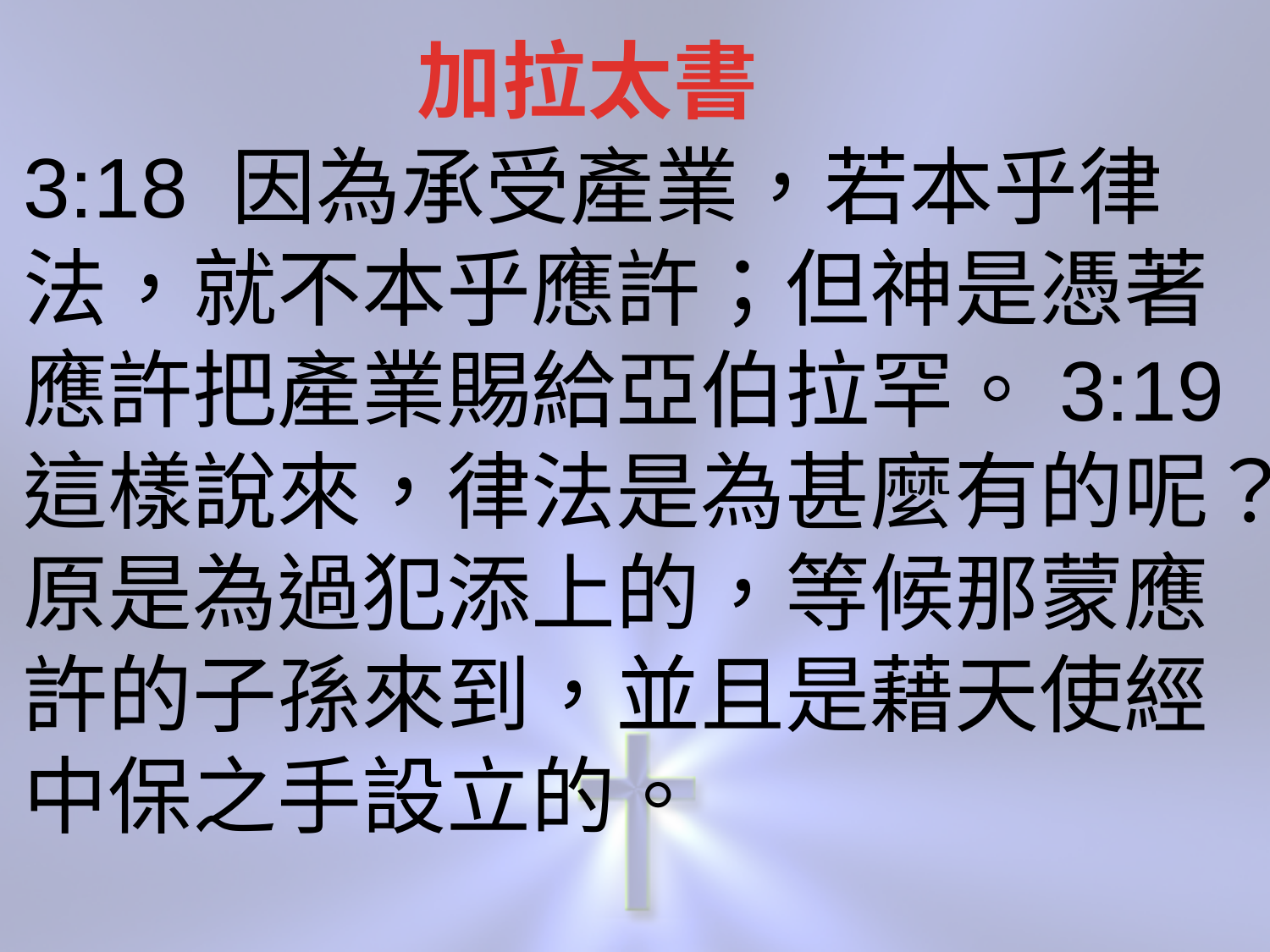

加拉太書
3:18 因為承受產業，若本乎律法，就不本乎應許；但神是憑著應許把產業賜給亞伯拉罕。3:19 這樣說來，律法是為甚麼有的呢？原是為過犯添上的，等候那蒙應許的子孫來到，並且是藉天使經中保之手設立的。